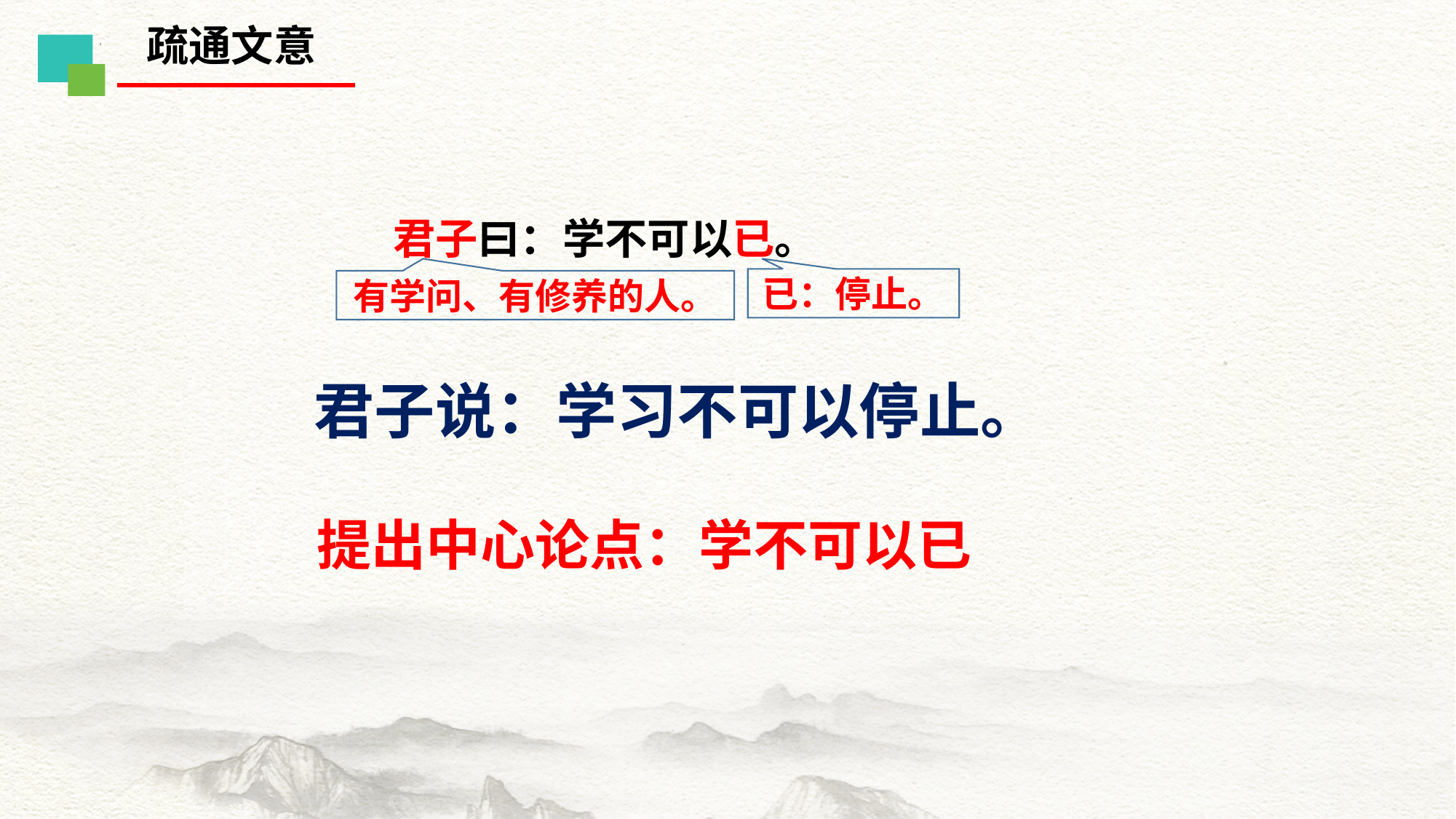

疏通文意

君子曰：学不可以已。
已：停止。
有学问、有修养的人。
君子说：学习不可以停止。
提出中心论点：学不可以已